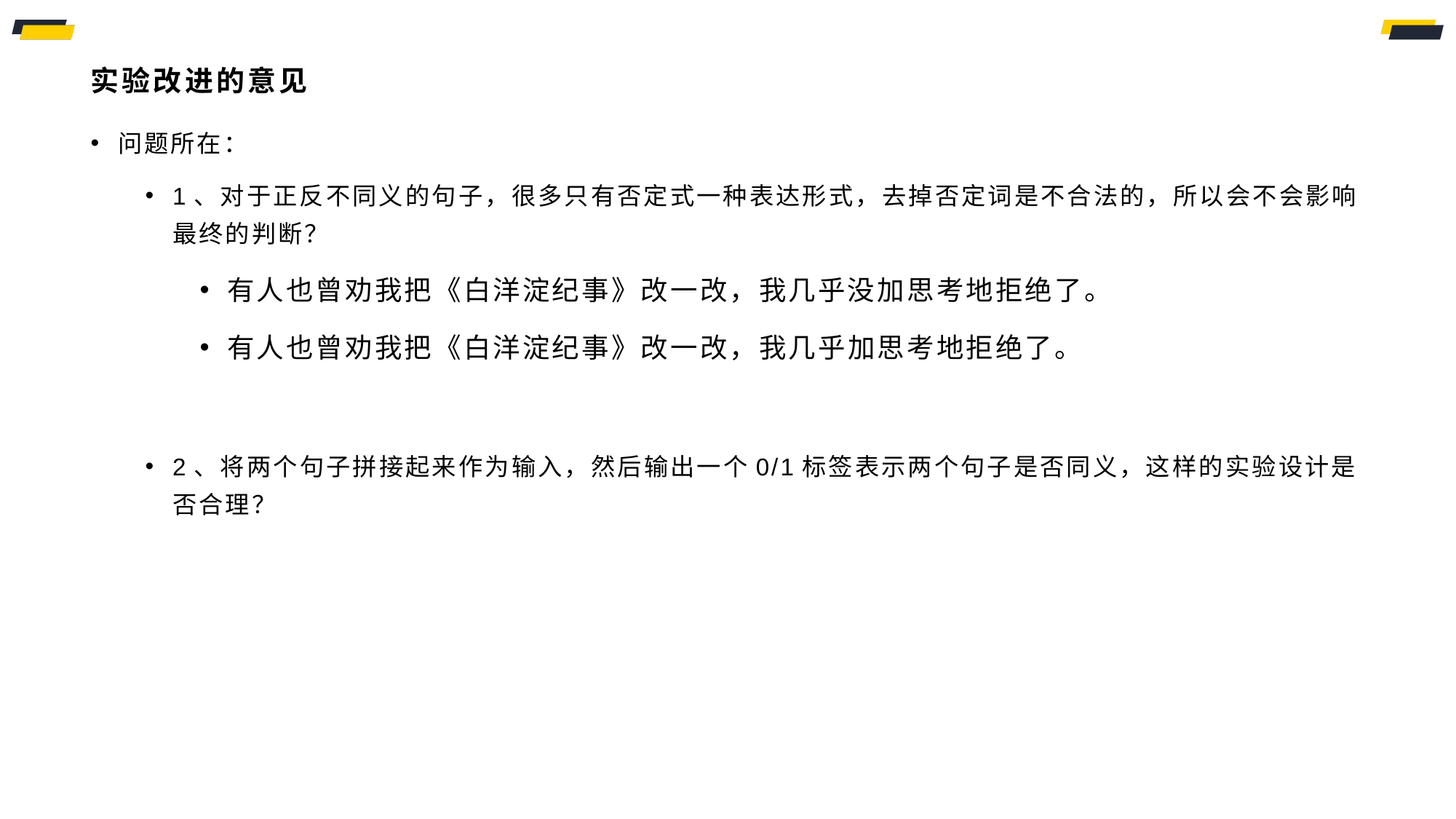

# 实验改进的意见
问题所在：
1、对于正反不同义的句子，很多只有否定式一种表达形式，去掉否定词是不合法的，所以会不会影响最终的判断？
有人也曾劝我把《白洋淀纪事》改一改，我几乎没加思考地拒绝了。
有人也曾劝我把《白洋淀纪事》改一改，我几乎加思考地拒绝了。

2、将两个句子拼接起来作为输入，然后输出一个0/1标签表示两个句子是否同义，这样的实验设计是否合理？